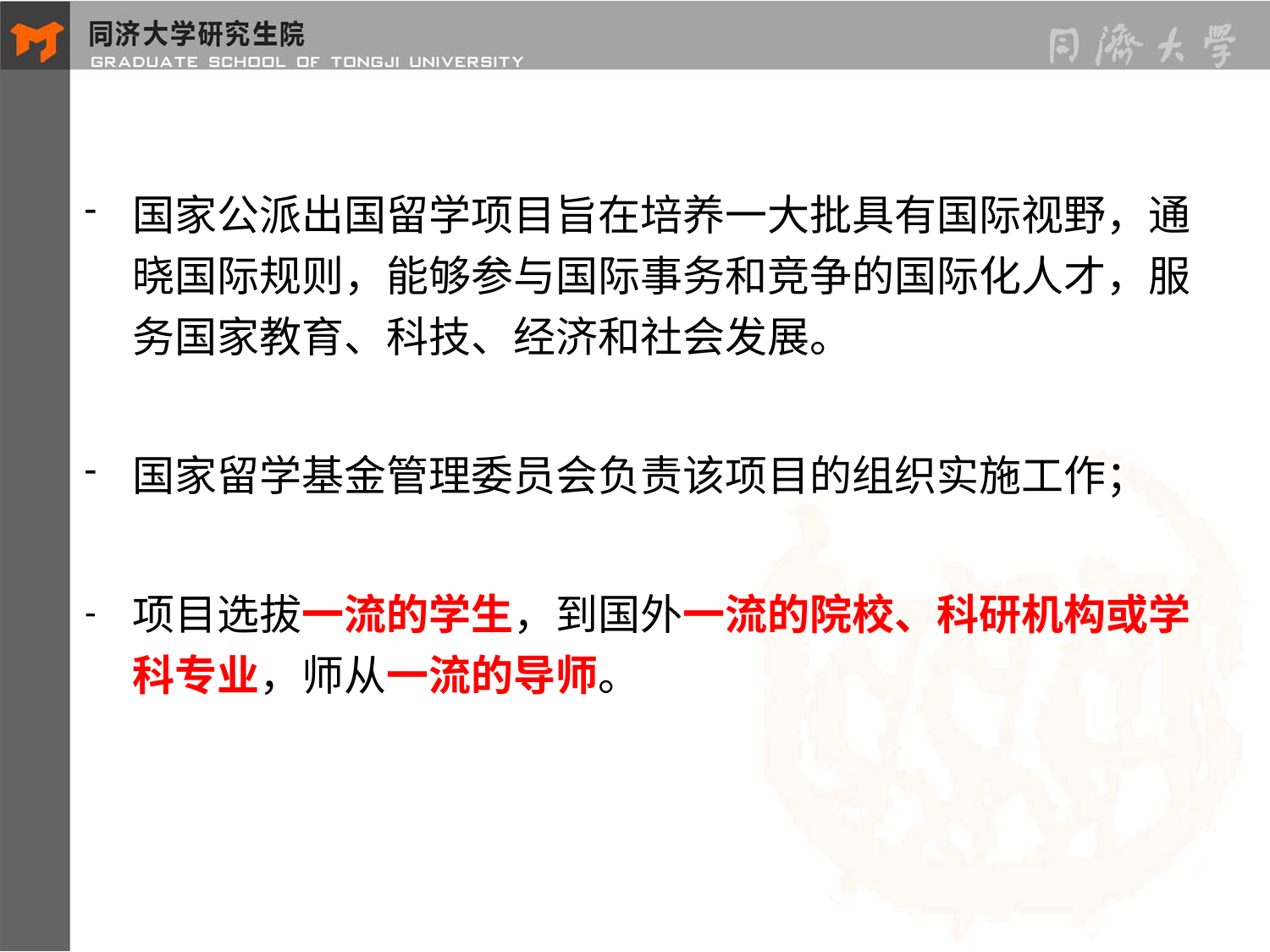

国家公派出国留学项目旨在培养一大批具有国际视野，通晓国际规则，能够参与国际事务和竞争的国际化人才，服务国家教育、科技、经济和社会发展。

国家留学基金管理委员会负责该项目的组织实施工作；

项目选拔一流的学生，到国外一流的院校、科研机构或学科专业，师从一流的导师。

2